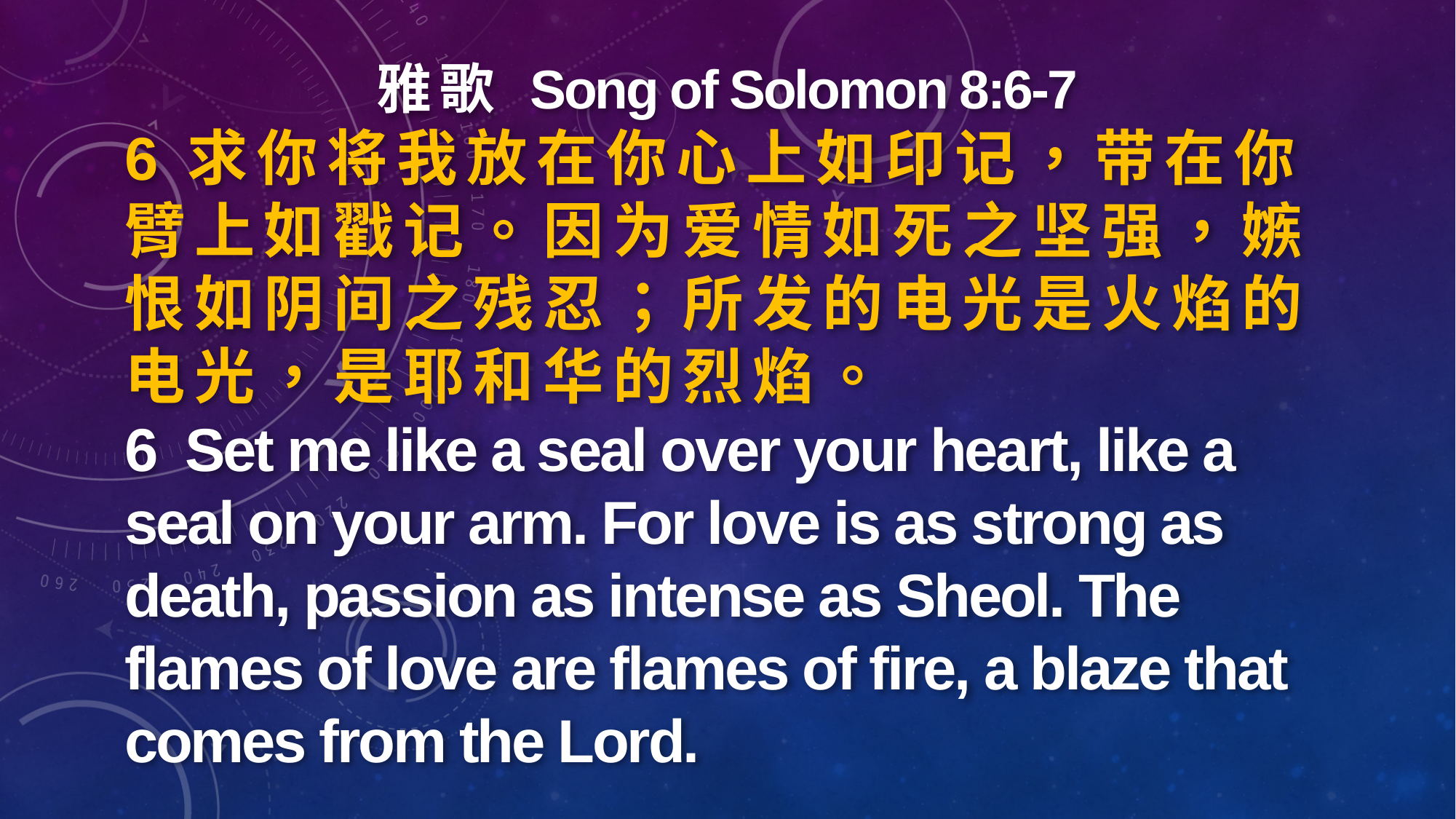

雅 歌  Song of Solomon 8:6-7
6 求 你 将 我 放 在 你 心 上 如 印 记 ， 带 在 你 臂 上 如 戳 记 。 因 为 爱 情 如 死 之 坚 强 ， 嫉 恨 如 阴 间 之 残 忍 ； 所 发 的 电 光 是 火 焰 的 电 光 ， 是 耶 和 华 的 烈 焰 。
6  Set me like a seal over your heart, like a seal on your arm. For love is as strong as death, passion as intense as Sheol. The flames of love are flames of fire, a blaze that comes from the Lord.